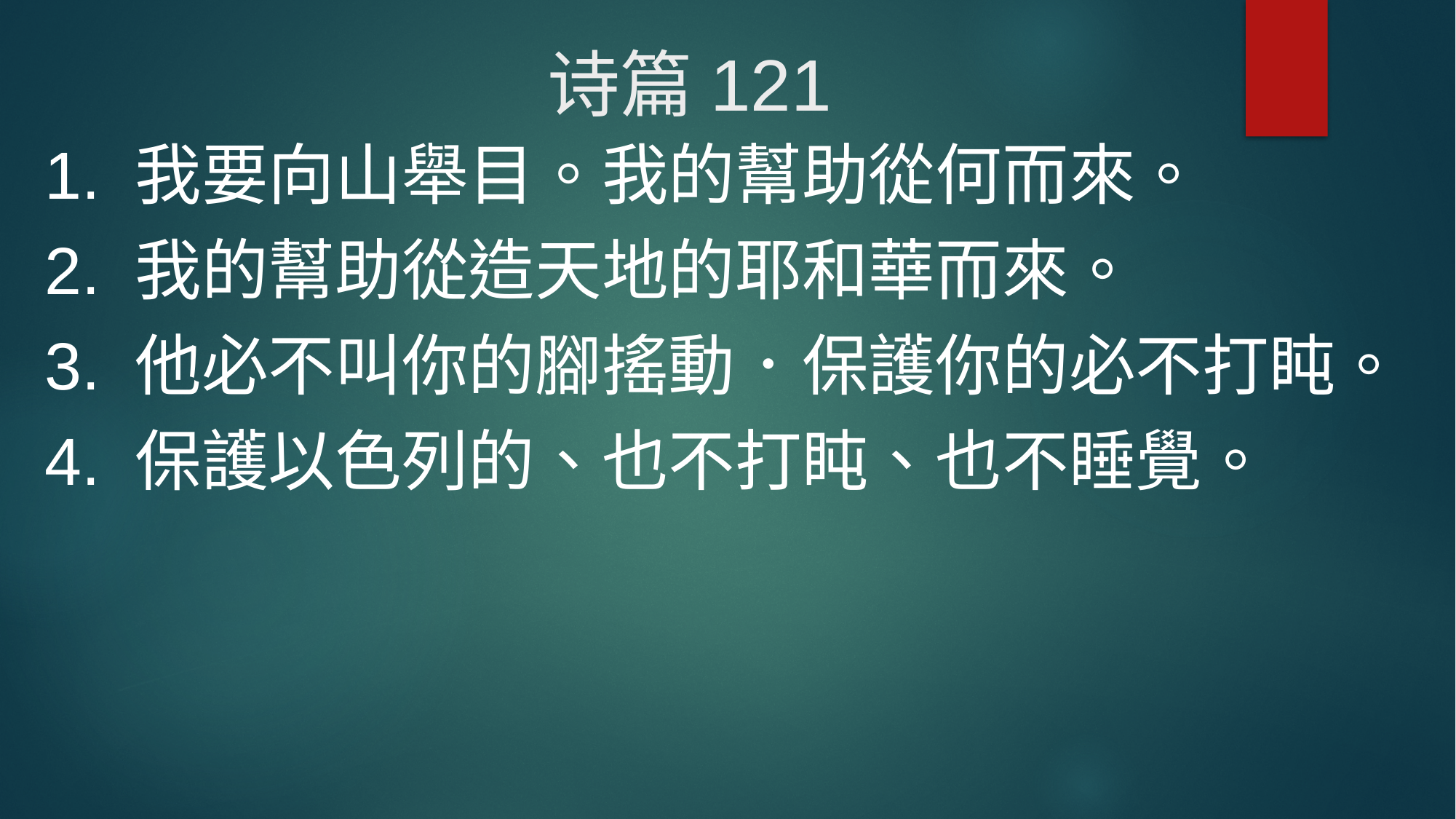

# 诗篇121
1. 我要向山舉目。我的幫助從何而來。
2. 我的幫助從造天地的耶和華而來。
3. 他必不叫你的腳搖動．保護你的必不打盹。
4. 保護以色列的、也不打盹、也不睡覺。